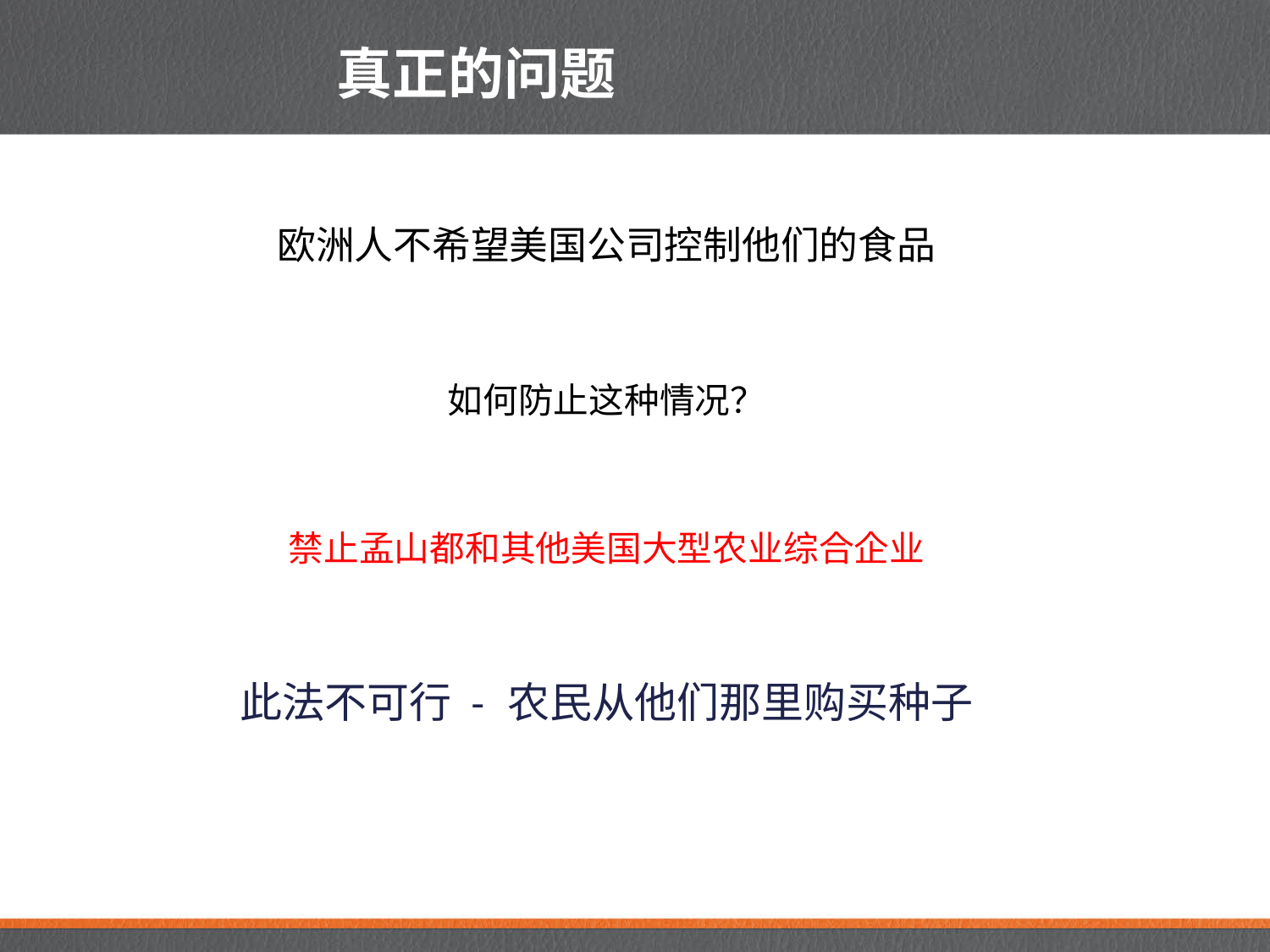

# 真正的问题
欧洲人不希望美国公司控制他们的食品

如何防止这种情况？

禁止孟山都和其他美国大型农业综合企业

此法不可行 - 农民从他们那里购买种子